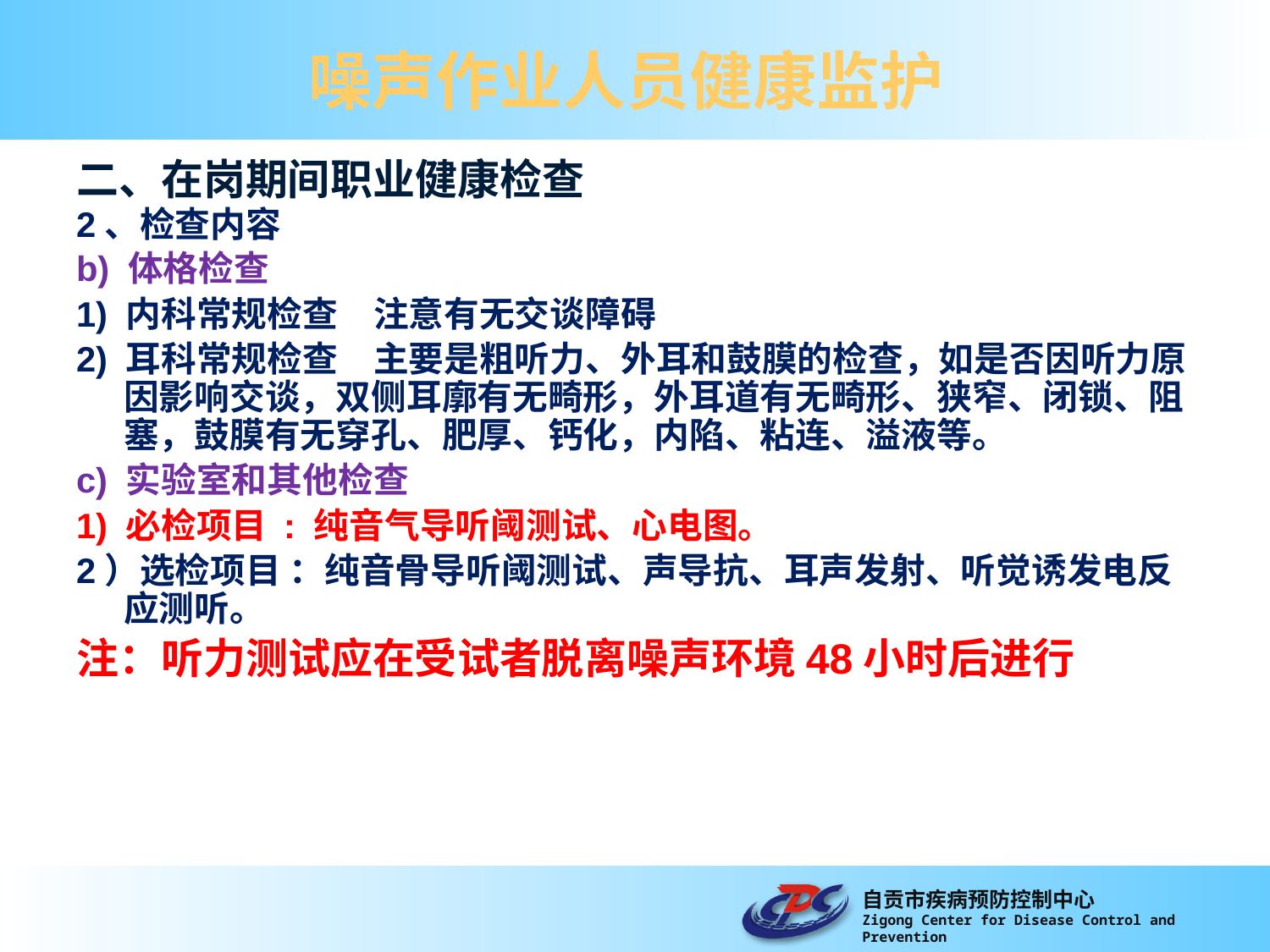

# 噪声作业人员健康监护
二、在岗期间职业健康检查
2、检查内容
b) 体格检查
1) 内科常规检查　注意有无交谈障碍
2) 耳科常规检查　主要是粗听力、外耳和鼓膜的检查，如是否因听力原因影响交谈，双侧耳廓有无畸形，外耳道有无畸形、狭窄、闭锁、阻塞，鼓膜有无穿孔、肥厚、钙化，内陷、粘连、溢液等。
c) 实验室和其他检查
1) 必检项目 : 纯音气导听阈测试、心电图。
2）选检项目 ：纯音骨导听阈测试、声导抗、耳声发射、听觉诱发电反应测听。
注：听力测试应在受试者脱离噪声环境48小时后进行
90